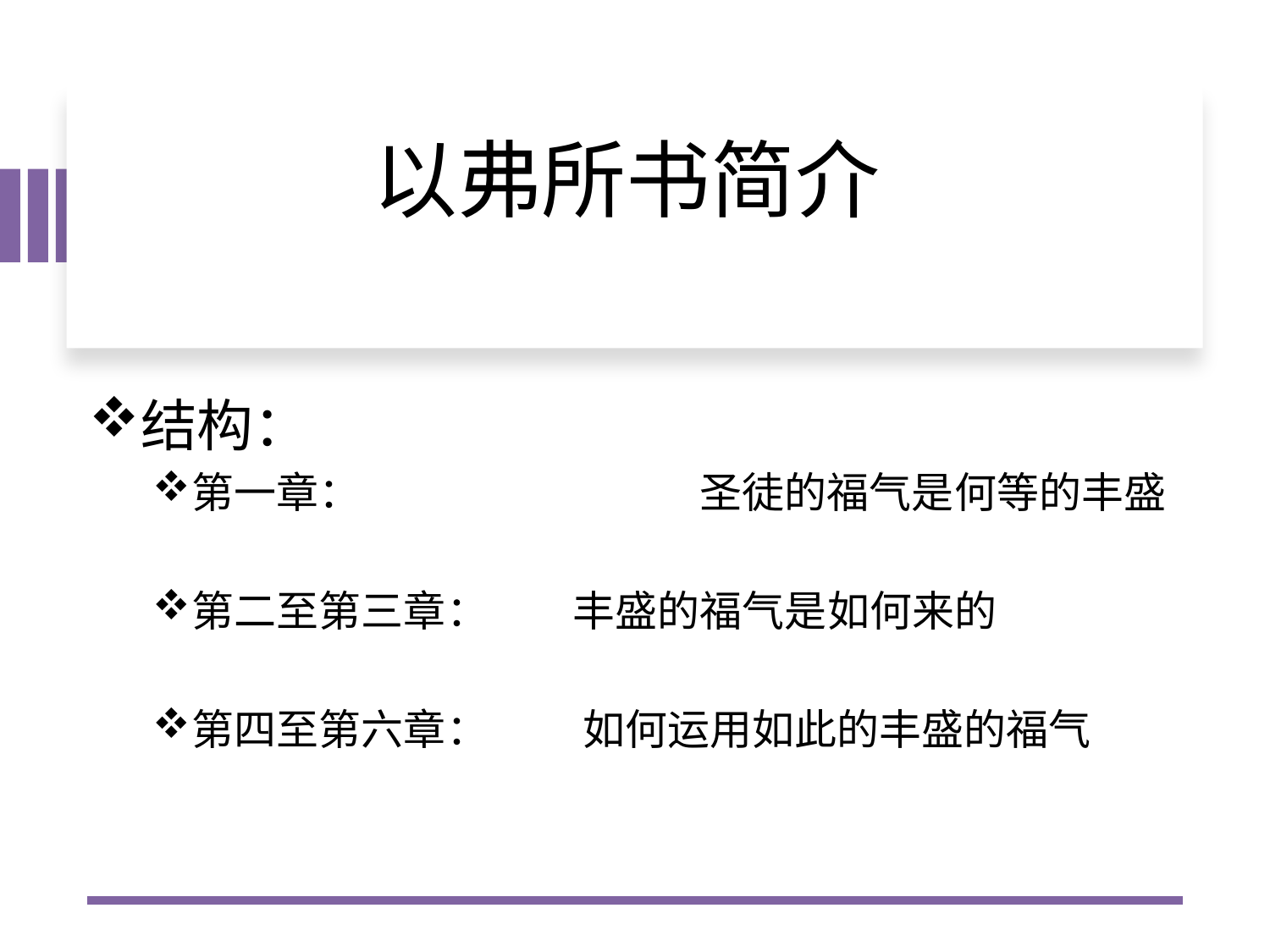

# 以弗所书简介

结构：
第一章：			圣徒的福气是何等的丰盛

第二至第三章：	丰盛的福气是如何来的

第四至第六章：	 如何运用如此的丰盛的福气